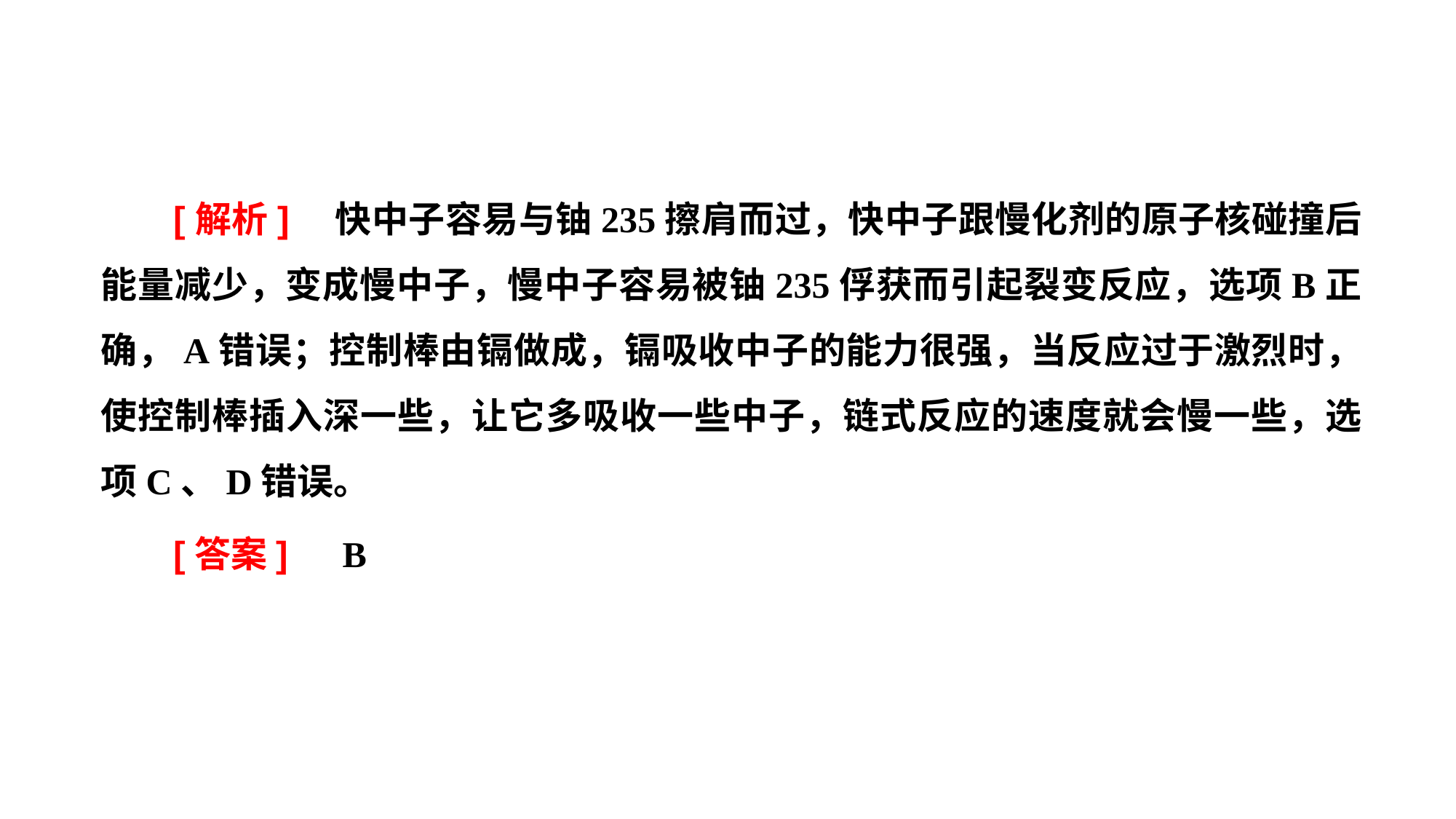

[解析]　快中子容易与铀235擦肩而过，快中子跟慢化剂的原子核碰撞后能量减少，变成慢中子，慢中子容易被铀235俘获而引起裂变反应，选项B正确，A错误；控制棒由镉做成，镉吸收中子的能力很强，当反应过于激烈时，使控制棒插入深一些，让它多吸收一些中子，链式反应的速度就会慢一些，选项C、D错误。
[答案]　B